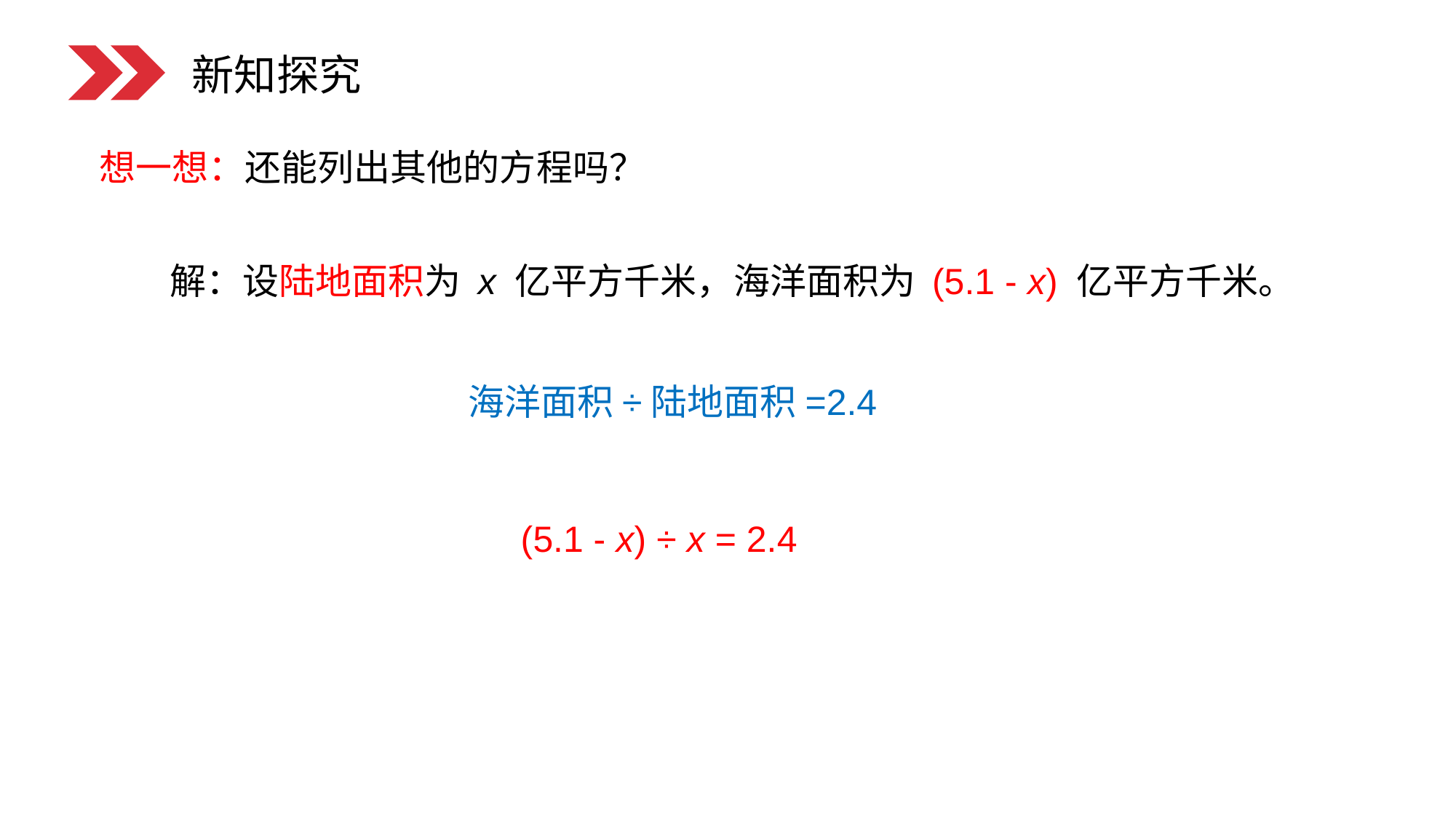

新知探究
想一想：还能列出其他的方程吗？
解：设陆地面积为 x 亿平方千米，海洋面积为 (5.1 - x) 亿平方千米。
海洋面积÷陆地面积=2.4
(5.1 - x) ÷ x = 2.4